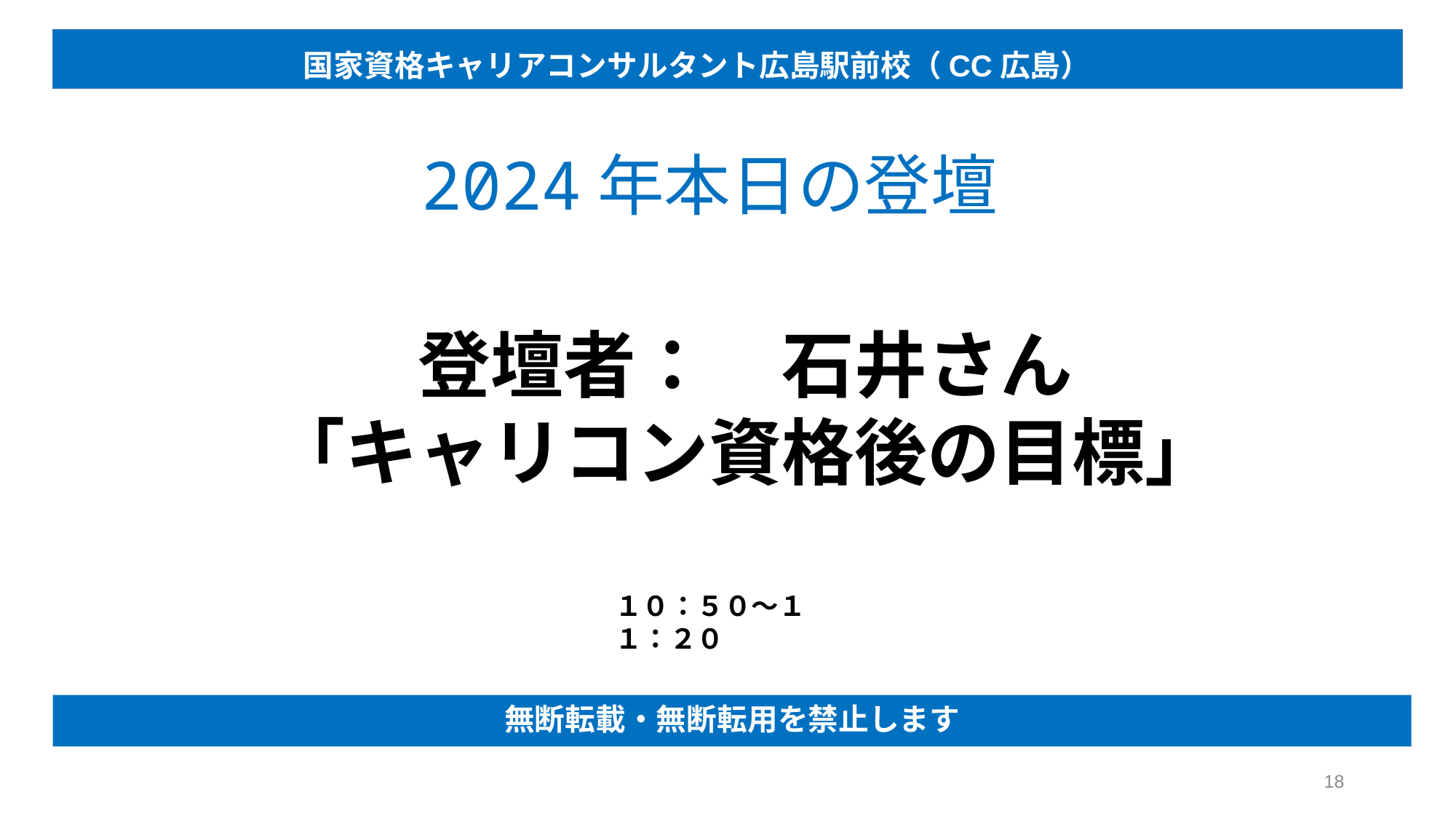

国家資格キャリアコンサルタント広島駅前校（CC広島）
2024年本日の登壇
登壇者：　石井さん
「キャリコン資格後の目標」

１０：５０～１１：２０
無断転載・無断転用を禁止します
18